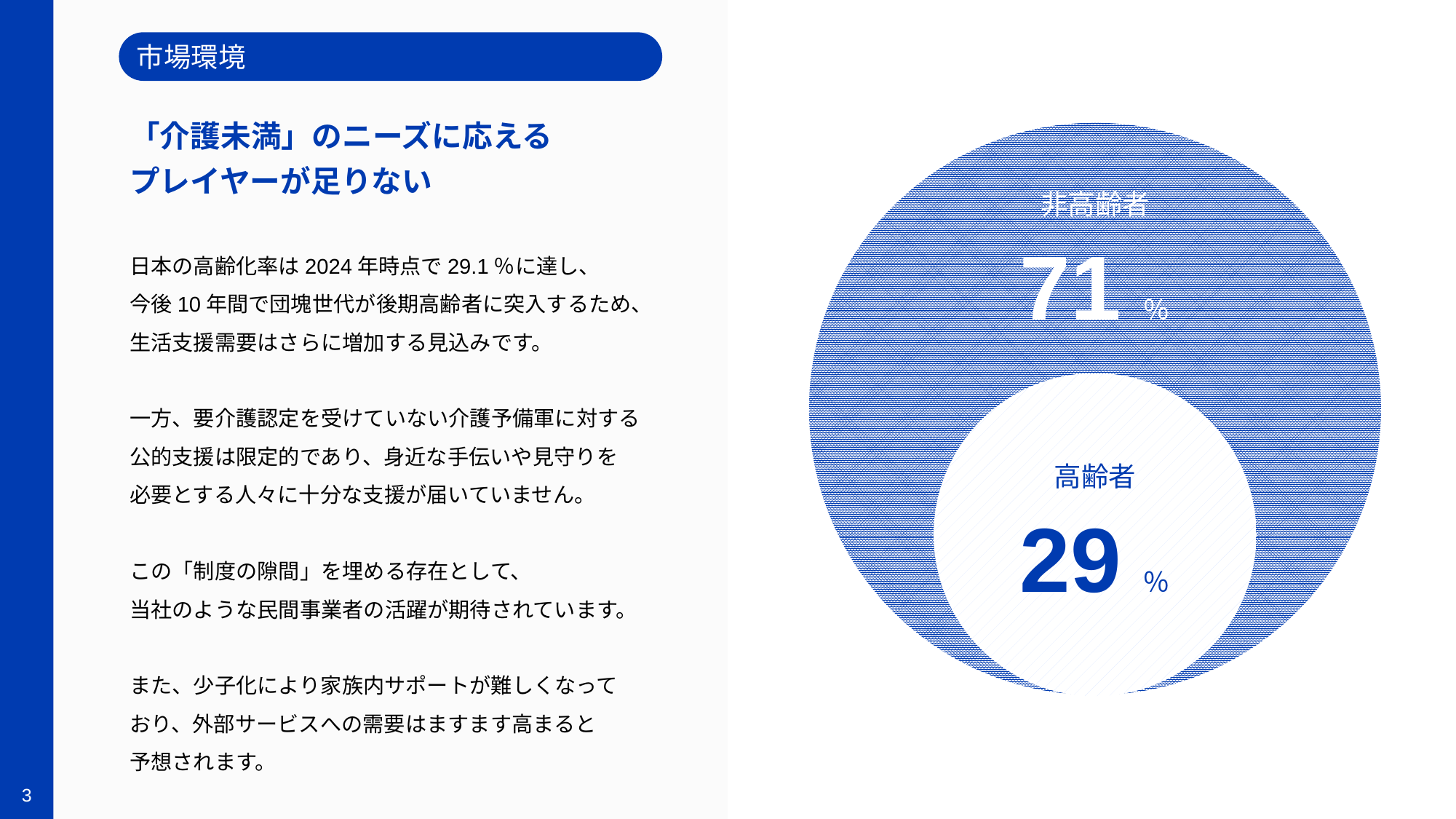

市場環境
「介護未満」のニーズに応える
プレイヤーが足りない
非高齢者
71％

高齢者
29％
日本の高齢化率は2024年時点で29.1％に達し、
今後10年間で団塊世代が後期高齢者に突入するため、
生活支援需要はさらに増加する見込みです。

一方、要介護認定を受けていない介護予備軍に対する
公的支援は限定的であり、身近な手伝いや見守りを
必要とする人々に十分な支援が届いていません。

この「制度の隙間」を埋める存在として、
当社のような民間事業者の活躍が期待されています。

また、少子化により家族内サポートが難しくなって
おり、外部サービスへの需要はますます高まると
予想されます。
3